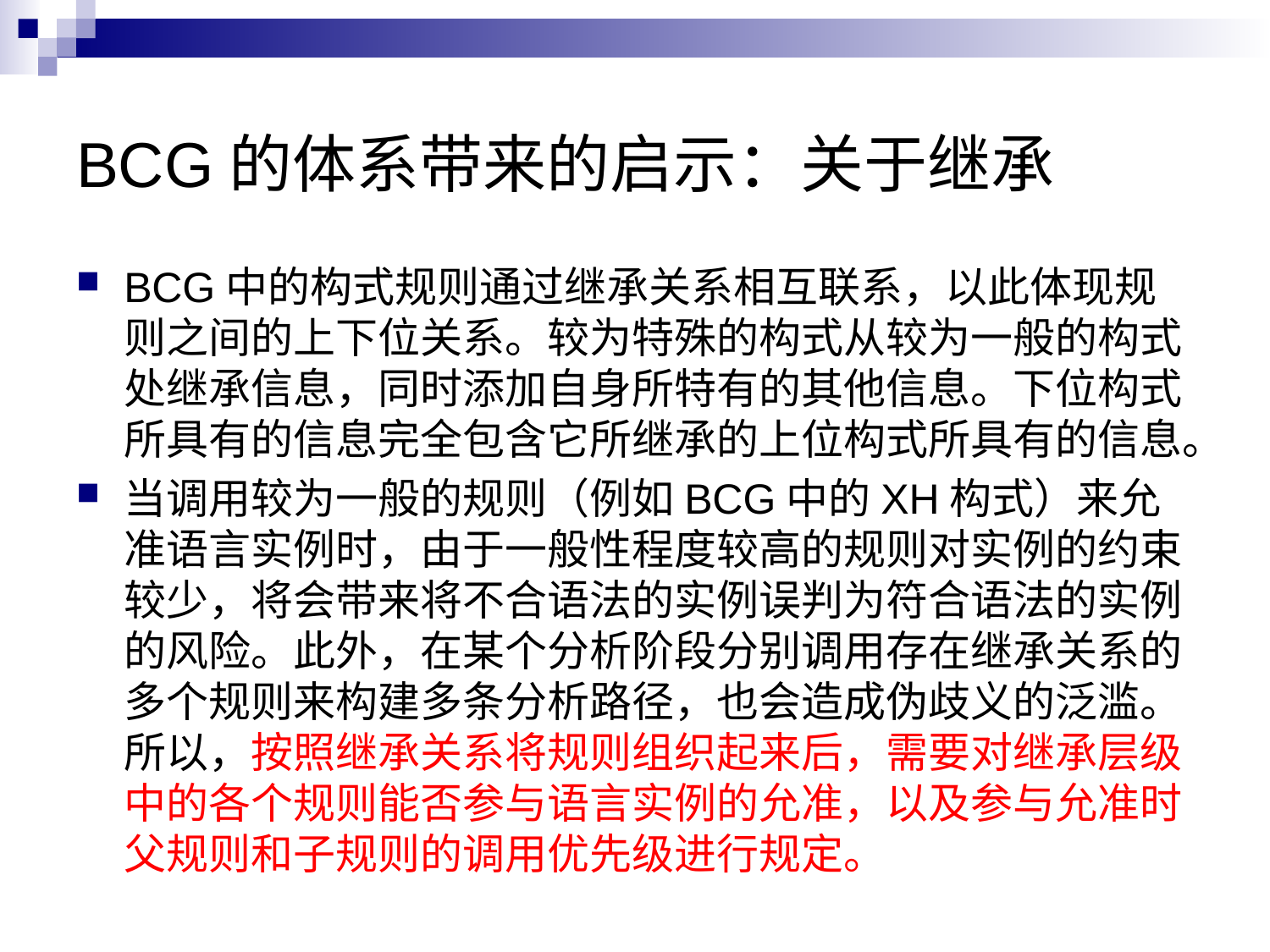

BCG的体系带来的启示：关于继承
BCG中的构式规则通过继承关系相互联系，以此体现规则之间的上下位关系。较为特殊的构式从较为一般的构式处继承信息，同时添加自身所特有的其他信息。下位构式所具有的信息完全包含它所继承的上位构式所具有的信息。
当调用较为一般的规则（例如BCG中的XH构式）来允准语言实例时，由于一般性程度较高的规则对实例的约束较少，将会带来将不合语法的实例误判为符合语法的实例的风险。此外，在某个分析阶段分别调用存在继承关系的多个规则来构建多条分析路径，也会造成伪歧义的泛滥。所以，按照继承关系将规则组织起来后，需要对继承层级中的各个规则能否参与语言实例的允准，以及参与允准时父规则和子规则的调用优先级进行规定。